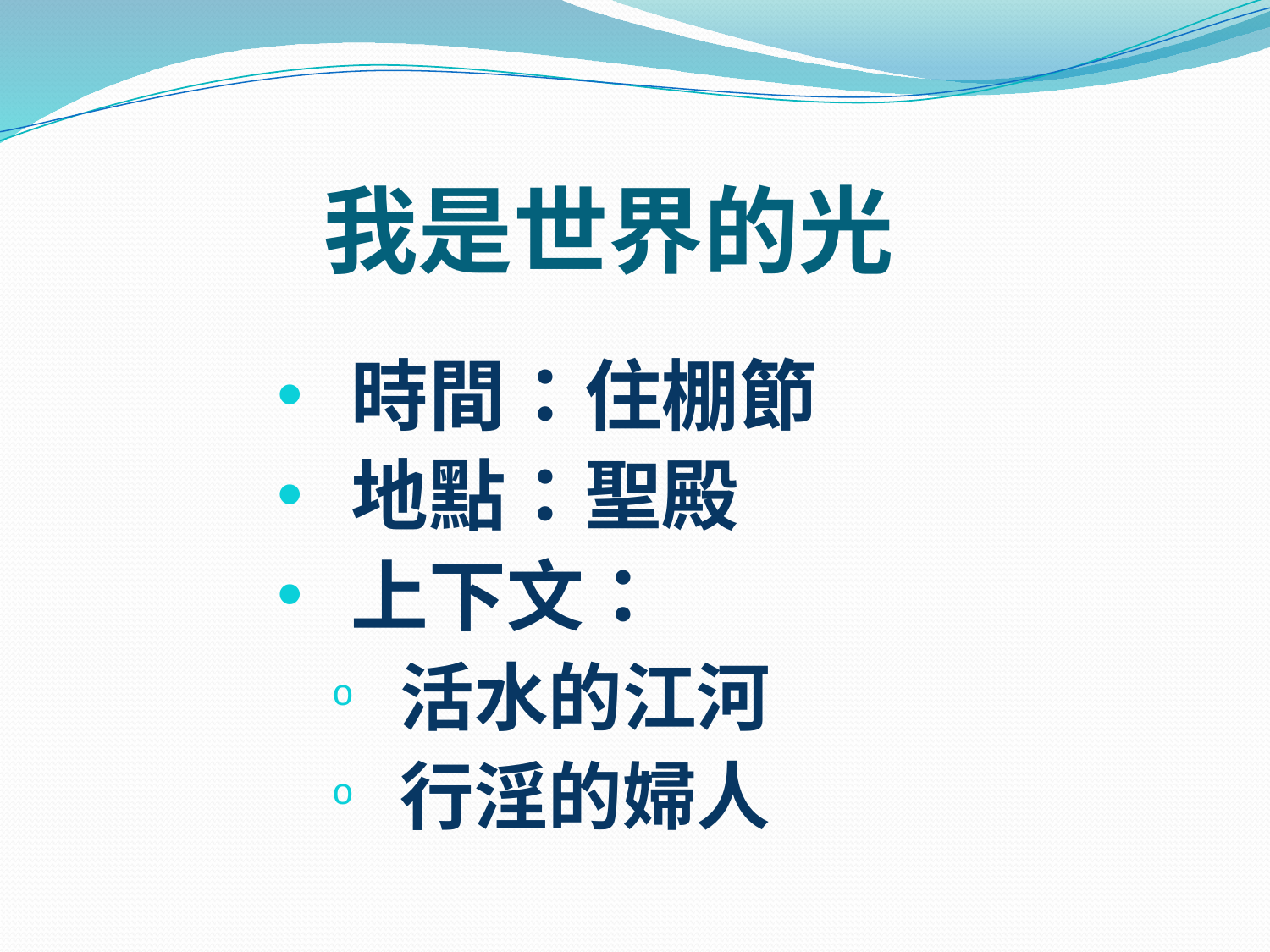

# 我是世界的光
 時間：住棚節
 地點：聖殿
 上下文：
 活水的江河
 行淫的婦人